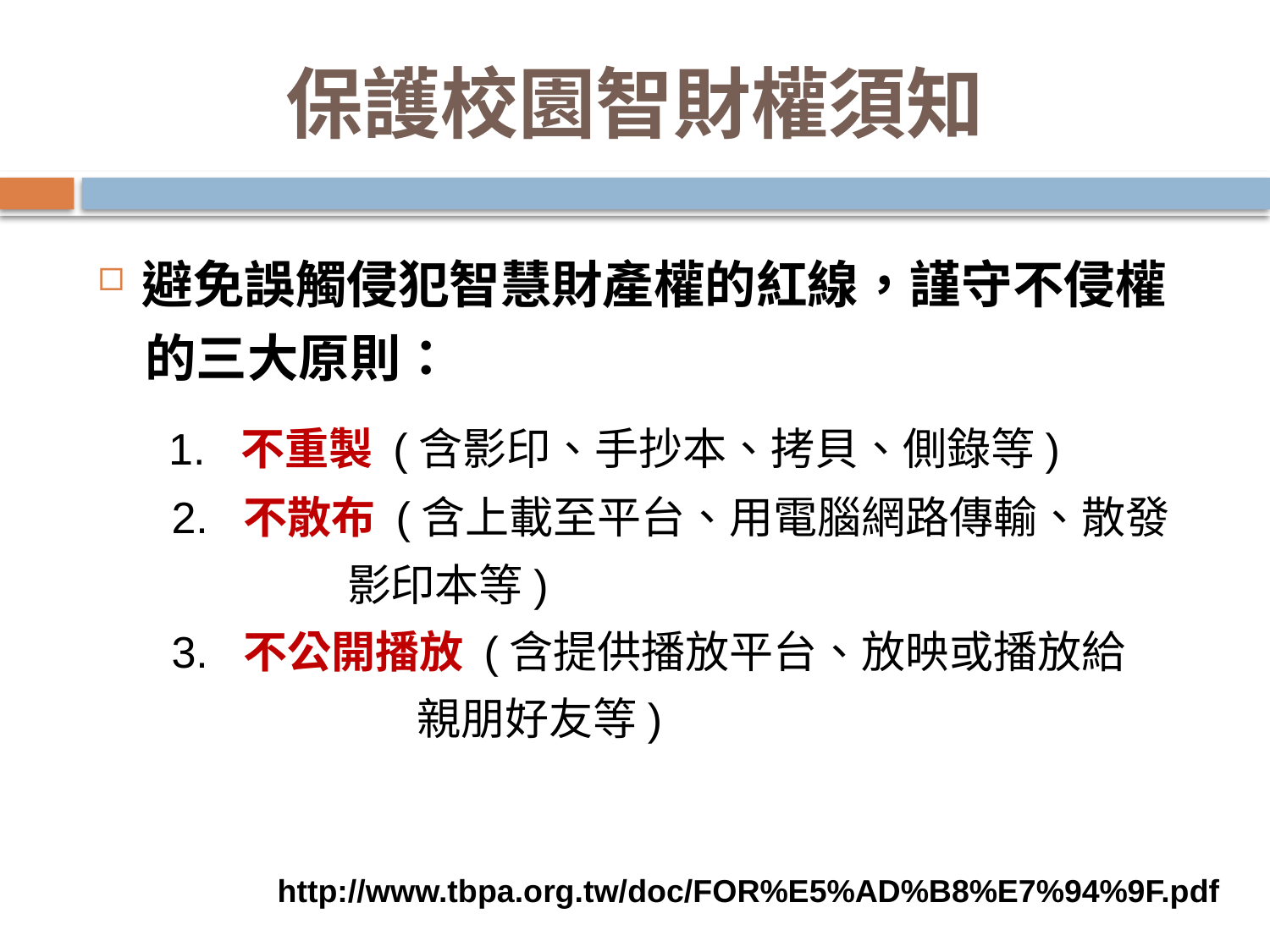

# 保護校園智財權須知
避免誤觸侵犯智慧財產權的紅線，謹守不侵權
   的三大原則：

     1.  不重製 (含影印、手抄本、拷貝、側錄等)
      2.  不散布 (含上載至平台、用電腦網路傳輸、散發
                        影印本等)
      3.  不公開播放 (含提供播放平台、放映或播放給
                               親朋好友等)
http://www.tbpa.org.tw/doc/FOR%E5%AD%B8%E7%94%9F.pdf